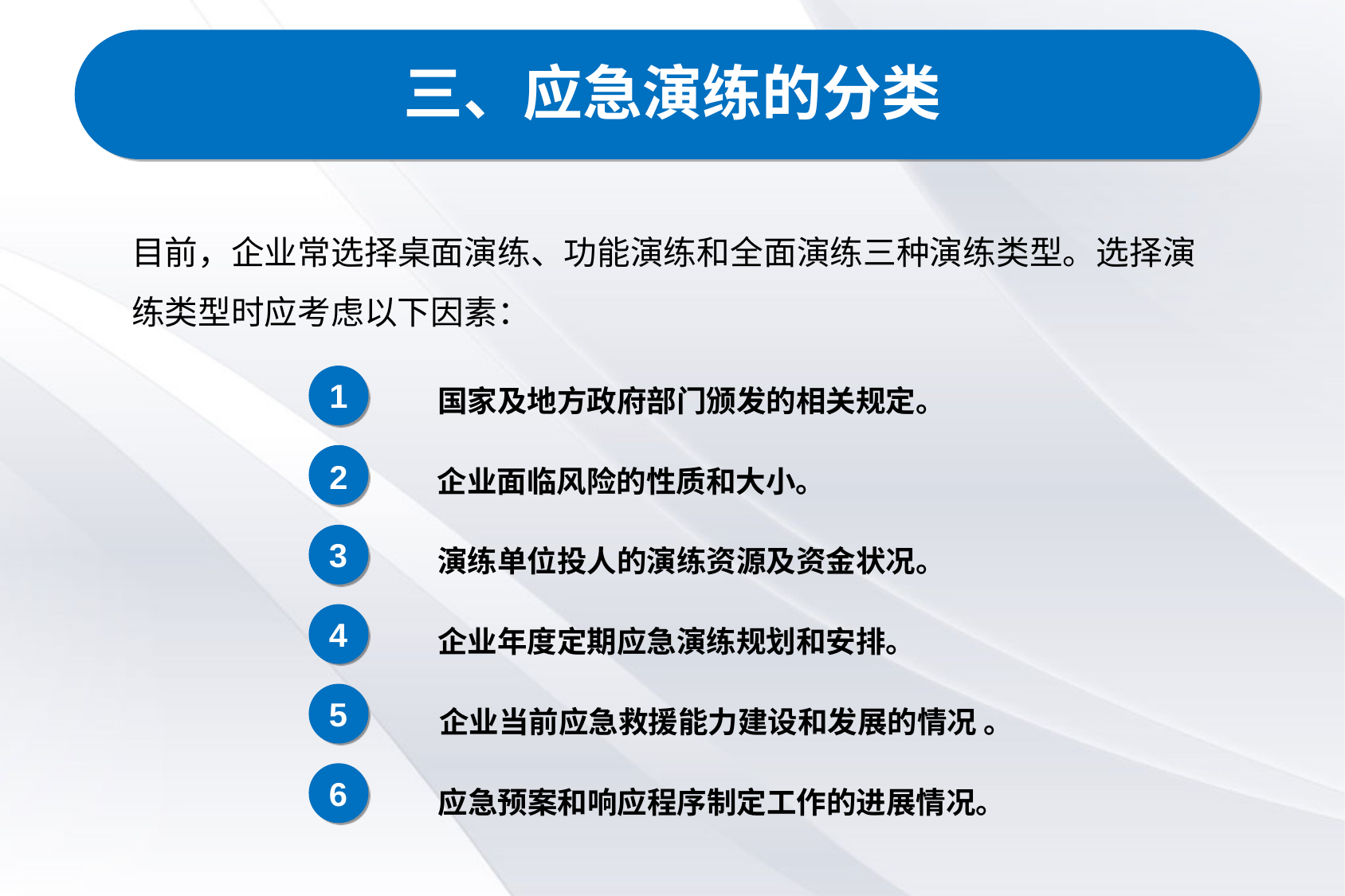

# 三、应急演练的分类
目前，企业常选择桌面演练、功能演练和全面演练三种演练类型。选择演练类型时应考虑以下因素：
国家及地方政府部门颁发的相关规定。

1
企业面临风险的性质和大小。

2
演练单位投人的演练资源及资金状况。

3
企业年度定期应急演练规划和安排。

4
企业当前应急救援能力建设和发展的情况 。

5
应急预案和响应程序制定工作的进展情况。

6